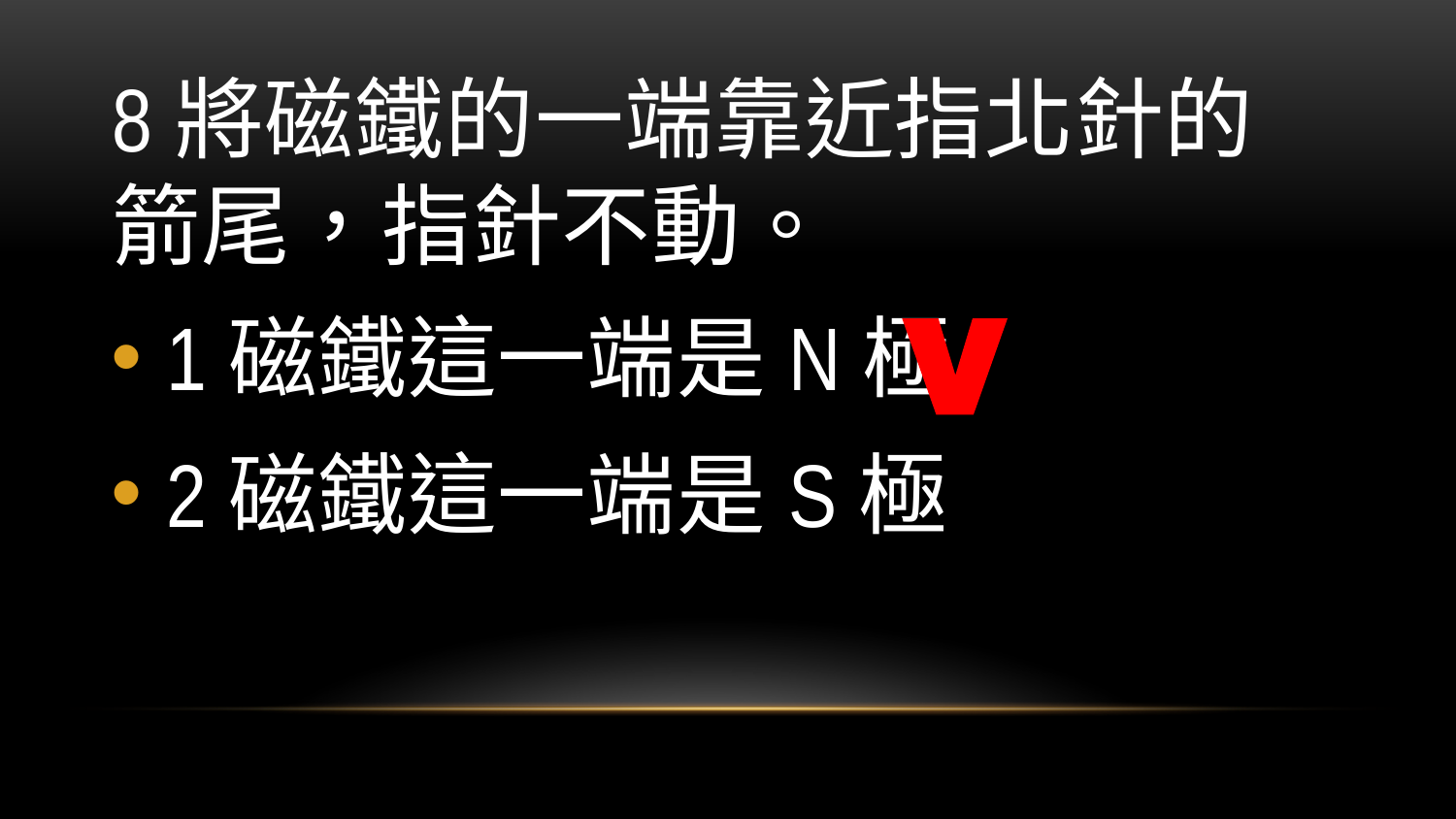

# 8將磁鐵的一端靠近指北針的箭尾，指針不動。
V
1磁鐵這一端是N極
2磁鐵這一端是S極